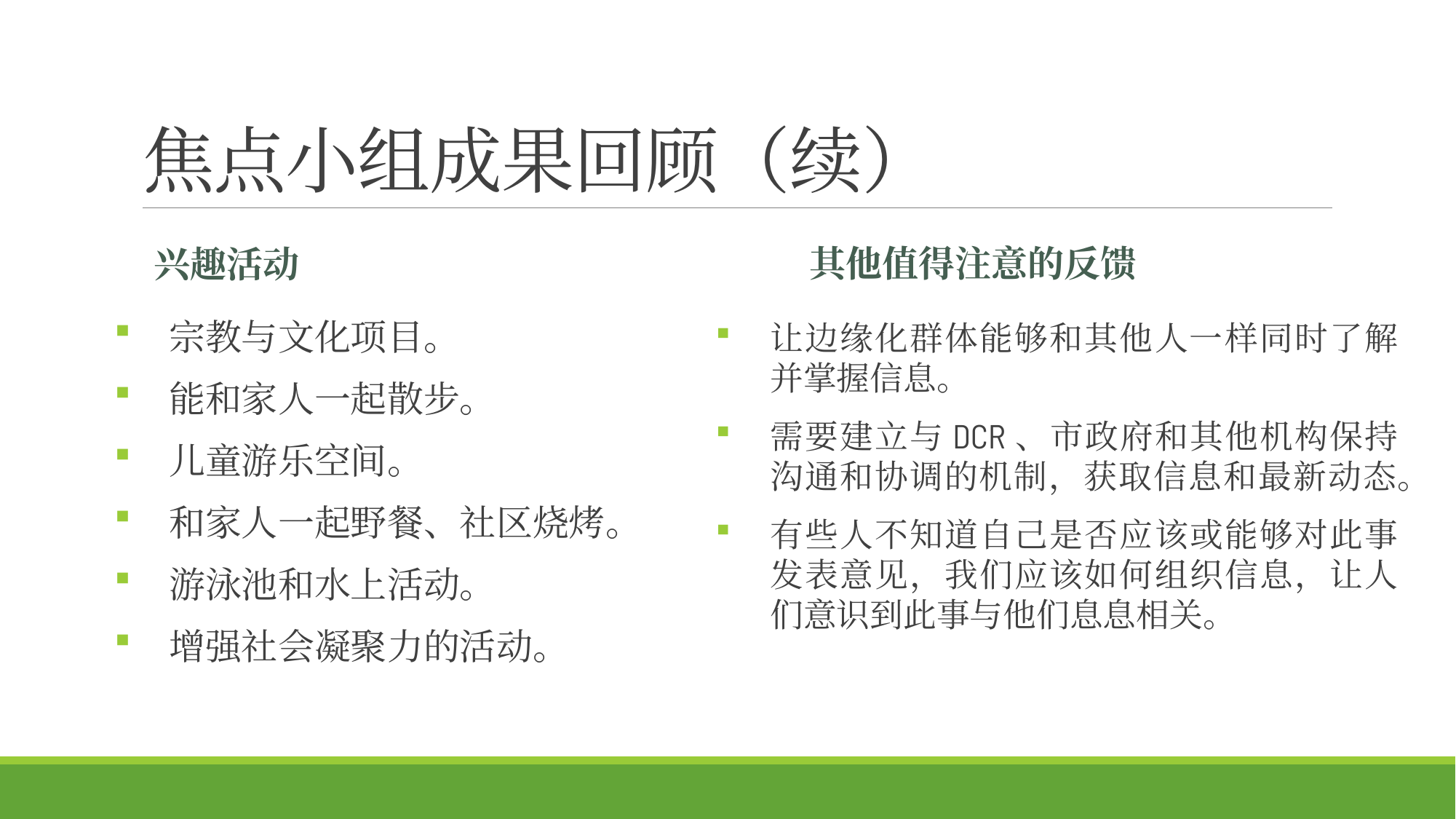

# 焦点小组成果回顾（续）
兴趣活动
其他值得注意的反馈
宗教与文化项目。
能和家人一起散步。
儿童游乐空间。
和家人一起野餐、社区烧烤。
游泳池和水上活动。
增强社会凝聚力的活动。

让边缘化群体能够和其他人一样同时了解并掌握信息。
需要建立与DCR、市政府和其他机构保持沟通和协调的机制，获取信息和最新动态。
有些人不知道自己是否应该或能够对此事发表意见，我们应该如何组织信息，让人们意识到此事与他们息息相关。